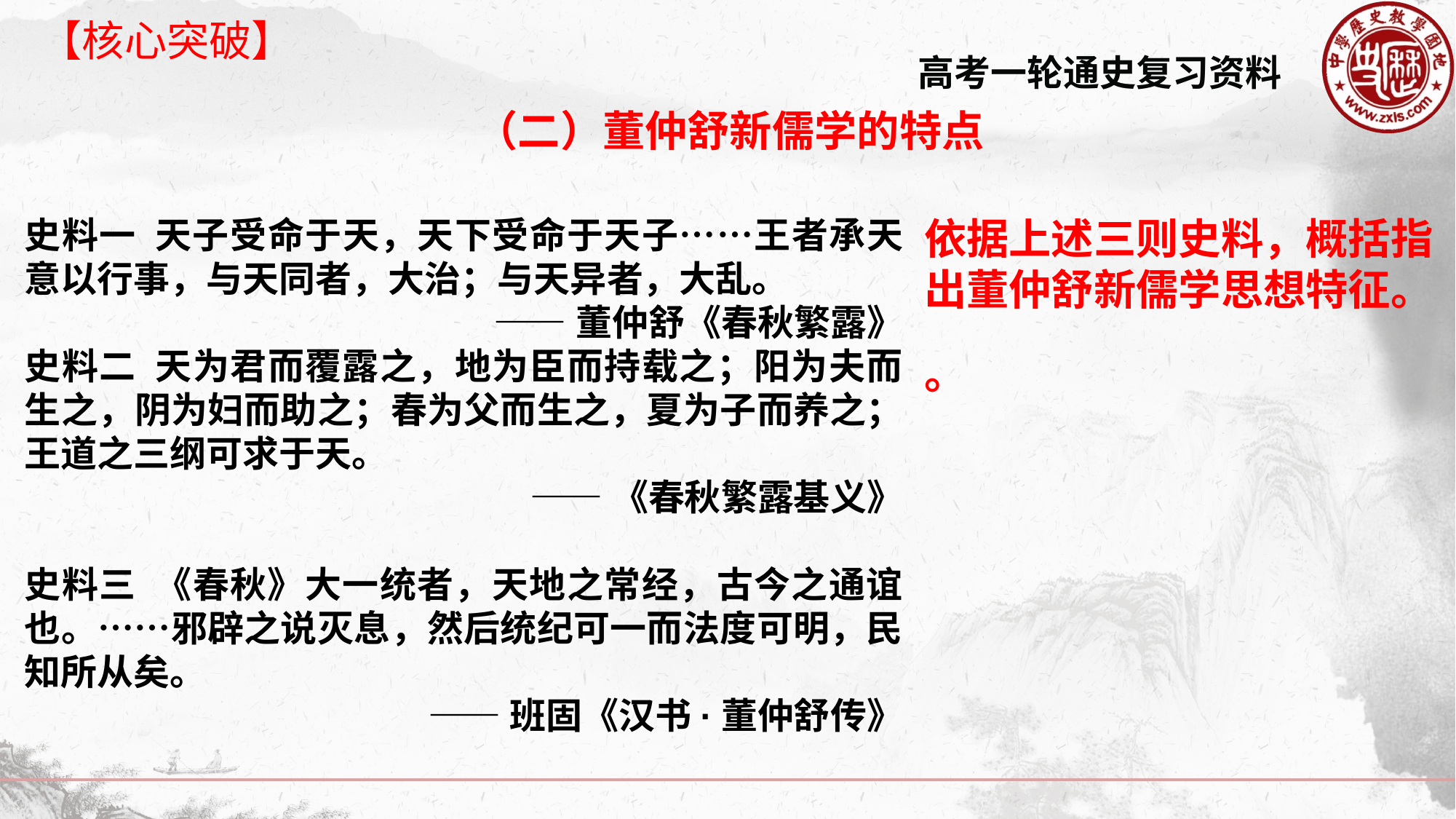

【核心突破】
（二）董仲舒新儒学的特点
史料一  天子受命于天，天下受命于天子……王者承天意以行事，与天同者，大治；与天异者，大乱。
——董仲舒《春秋繁露》
史料二  天为君而覆露之，地为臣而持载之；阳为夫而生之，阴为妇而助之；春为父而生之，夏为子而养之；王道之三纲可求于天。
——《春秋繁露基义》

史料三  《春秋》大一统者，天地之常经，古今之通谊也。……邪辟之说灭息，然后统纪可一而法度可明，民知所从矣。
——班固《汉书·董仲舒传》
依据上述三则史料，概括指出董仲舒新儒学思想特征。
。